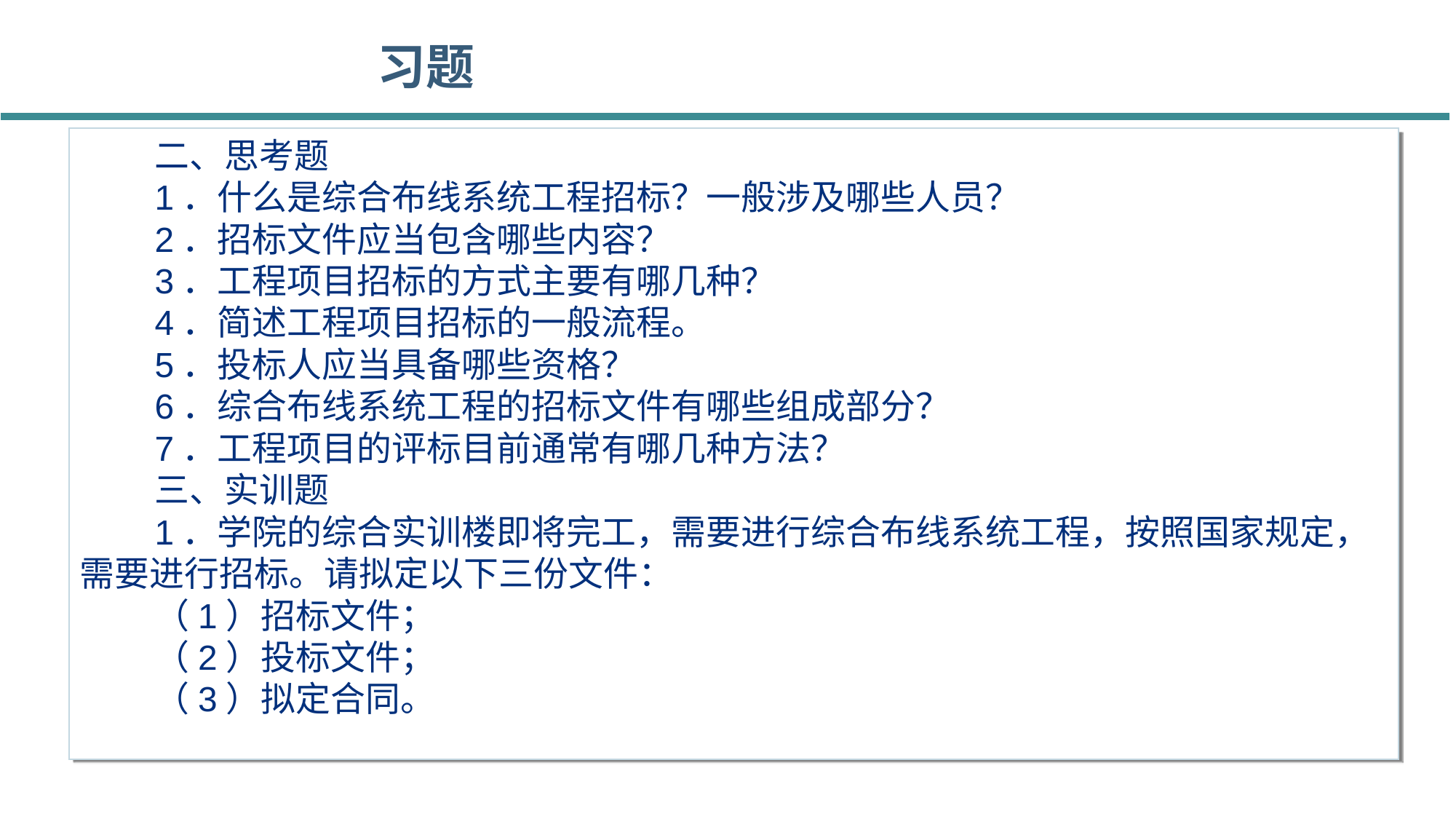

习题
二、思考题
1．什么是综合布线系统工程招标？一般涉及哪些人员？
2．招标文件应当包含哪些内容？
3．工程项目招标的方式主要有哪几种？
4．简述工程项目招标的一般流程。
5．投标人应当具备哪些资格？
6．综合布线系统工程的招标文件有哪些组成部分？
7．工程项目的评标目前通常有哪几种方法？
三、实训题
1．学院的综合实训楼即将完工，需要进行综合布线系统工程，按照国家规定，需要进行招标。请拟定以下三份文件：
（1）招标文件；
（2）投标文件；
（3）拟定合同。